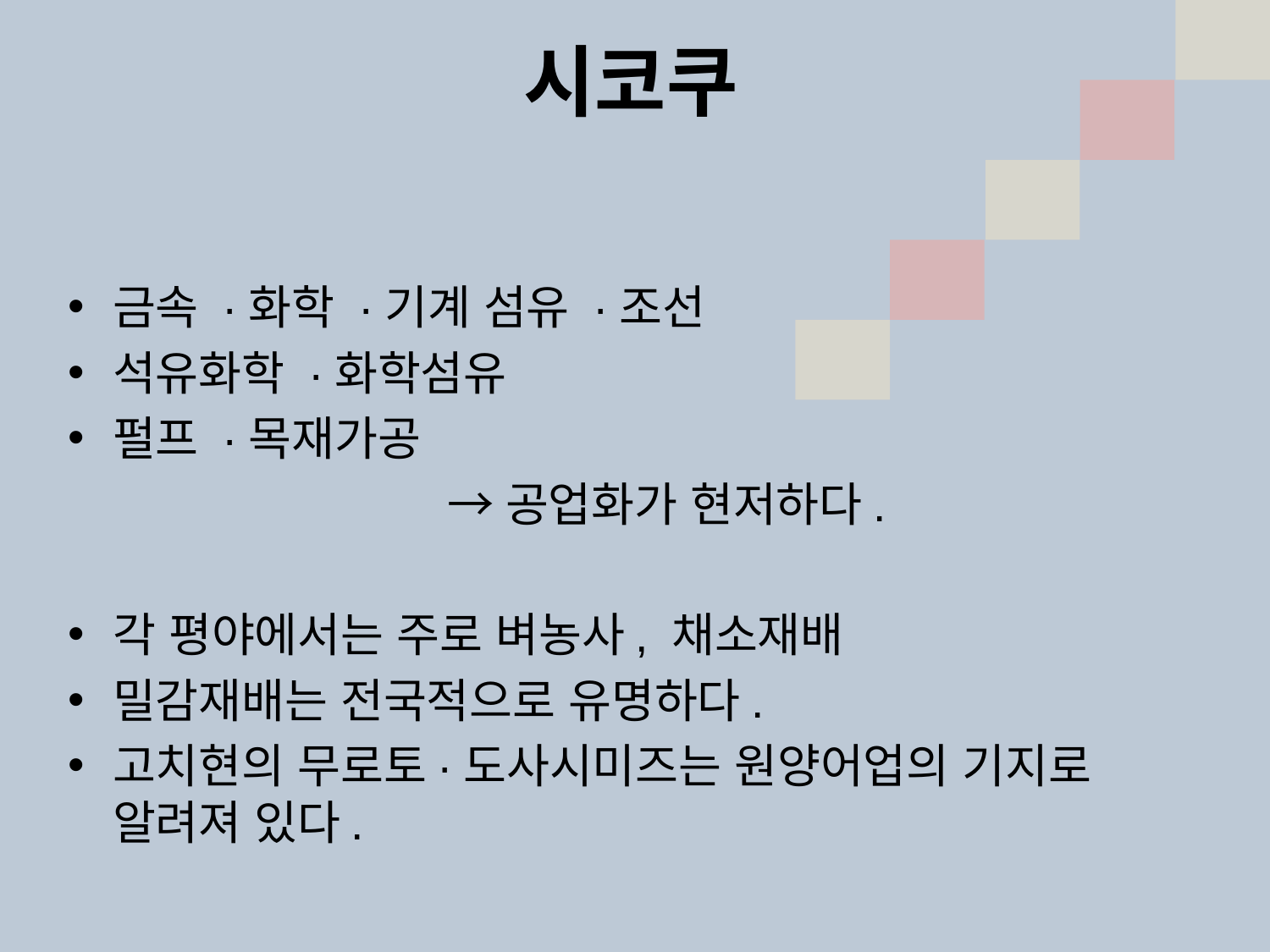

# 시코쿠

금속 ·화학 ·기계 섬유 ·조선
석유화학 ·화학섬유
펄프 ·목재가공
                             →공업화가 현저하다.

각 평야에서는 주로 벼농사, 채소재배
밀감재배는 전국적으로 유명하다.
고치현의 무로토·도사시미즈는 원양어업의 기지로 알려져 있다.